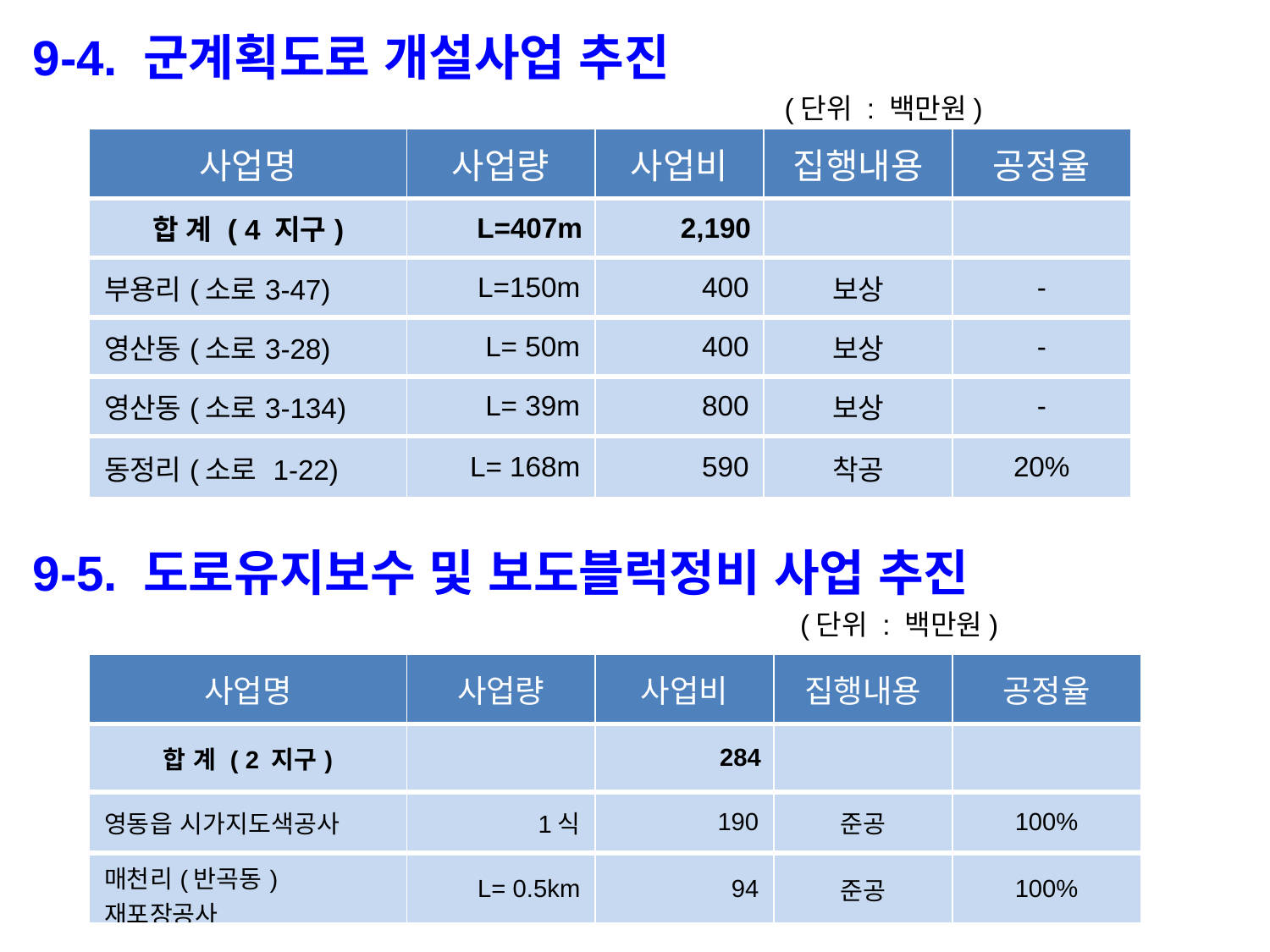

9-4. 군계획도로 개설사업 추진
                                                                                                (단위 : 백만원)
| 사업명 | 사업량 | 사업비 | 집행내용 | 공정율 |
| --- | --- | --- | --- | --- |
| 합 계 ( 4 지구) | L=407m | 2,190 |  |  |
| 부용리(소로3-47) | L=150m | 400 | 보상 | - |
| 영산동(소로3-28) | L= 50m | 400 | 보상 | - |
| 영산동(소로3-134) | L= 39m | 800 | 보상 | - |
| 동정리(소로 1-22) | L= 168m | 590 | 착공 | 20% |
9-5. 도로유지보수 및 보도블럭정비 사업 추진
                                                                                                  (단위 : 백만원)
| 사업명 | 사업량 | 사업비 | 집행내용 | 공정율 |
| --- | --- | --- | --- | --- |
| 합 계 ( 2 지구) |  | 284 |  |  |
| 영동읍 시가지도색공사 | 1식 | 190 | 준공 | 100% |
| 매천리(반곡동)재포장공사 | L= 0.5km | 94 | 준공 | 100% |